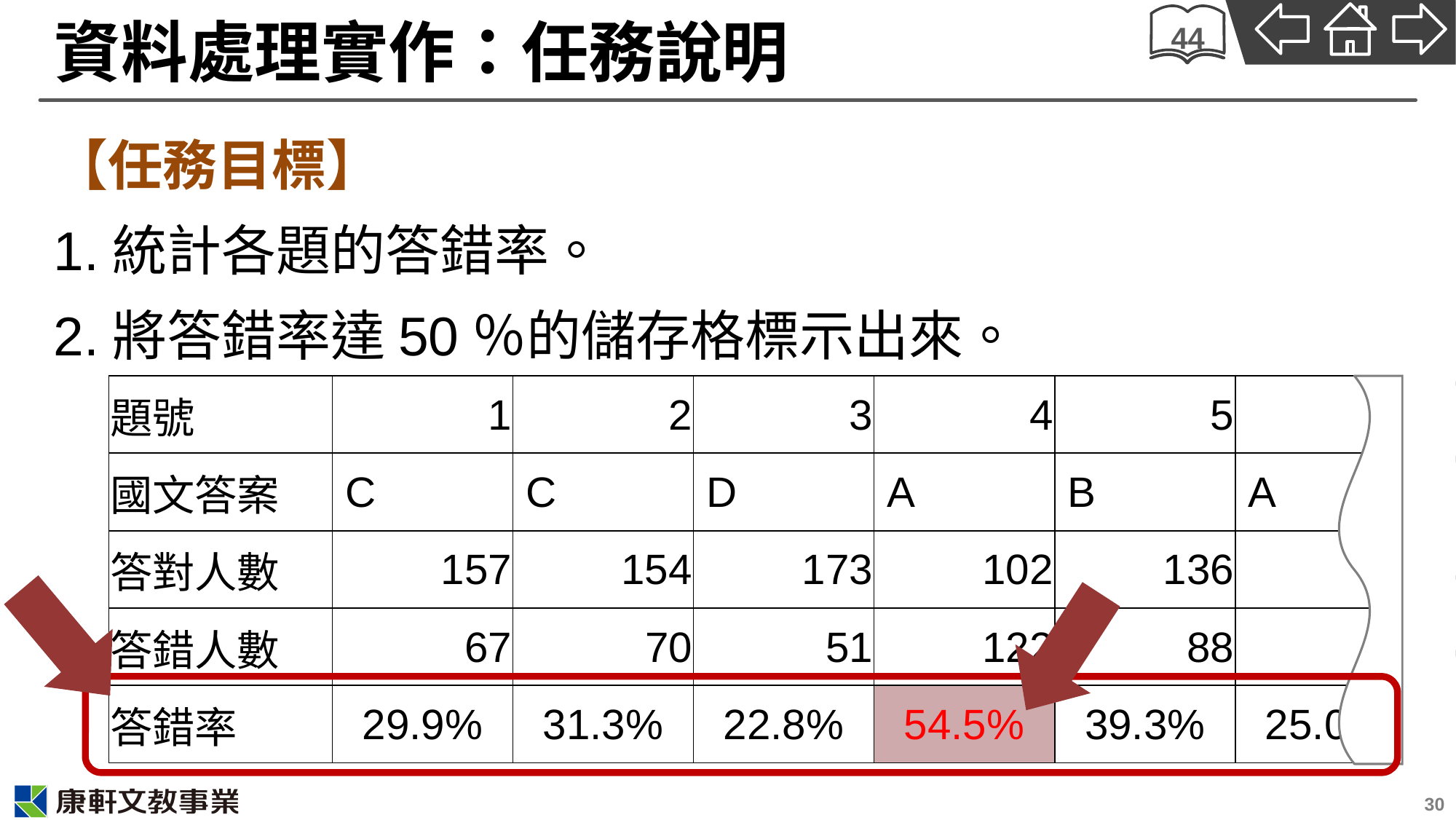

# 資料處理實作：任務說明
44
【任務目標】
1.統計各題的答錯率。
2.將答錯率達50％的儲存格標示出來。

| 題號 | 1 | 2 | 3 | 4 | 5 |  |
| --- | --- | --- | --- | --- | --- | --- |
| 國文答案 | C | C | D | A | B | A |
| 答對人數 | 157 | 154 | 173 | 102 | 136 |  |
| 答錯人數 | 67 | 70 | 51 | 122 | 88 |  |
| 答錯率 | 29.9% | 31.3% | 22.8% | 54.5% | 39.3% | 25.0% |

30